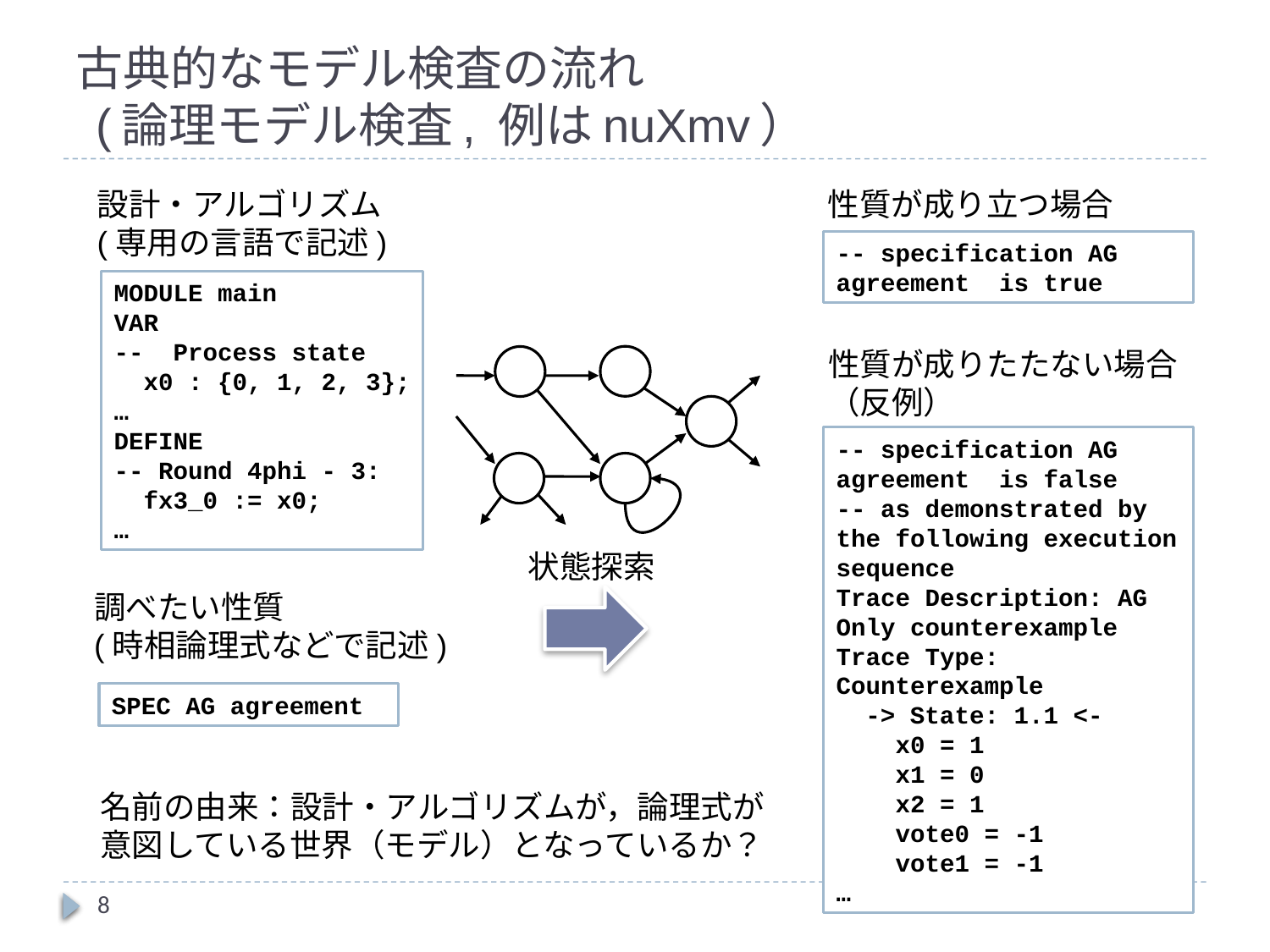

# 古典的なモデル検査の流れ (論理モデル検査, 例はnuXmv）
設計・アルゴリズム
(専用の言語で記述)
性質が成り立つ場合
-- specification AG agreement  is true
MODULE main
VAR
--  Process state
  x0 : {0, 1, 2, 3};
…
DEFINE
-- Round 4phi - 3:
  fx3_0 := x0;
…
性質が成りたたない場合
（反例）

-- specification AG agreement  is false
-- as demonstrated by the following execution sequence
Trace Description: AG Only counterexample
Trace Type: Counterexample
  -> State: 1.1 <-
    x0 = 1
    x1 = 0
    x2 = 1
    vote0 = -1
    vote1 = -1
…

状態探索
調べたい性質
(時相論理式などで記述)

SPEC AG agreement
名前の由来：設計・アルゴリズムが，論理式が意図している世界（モデル）となっているか？
8